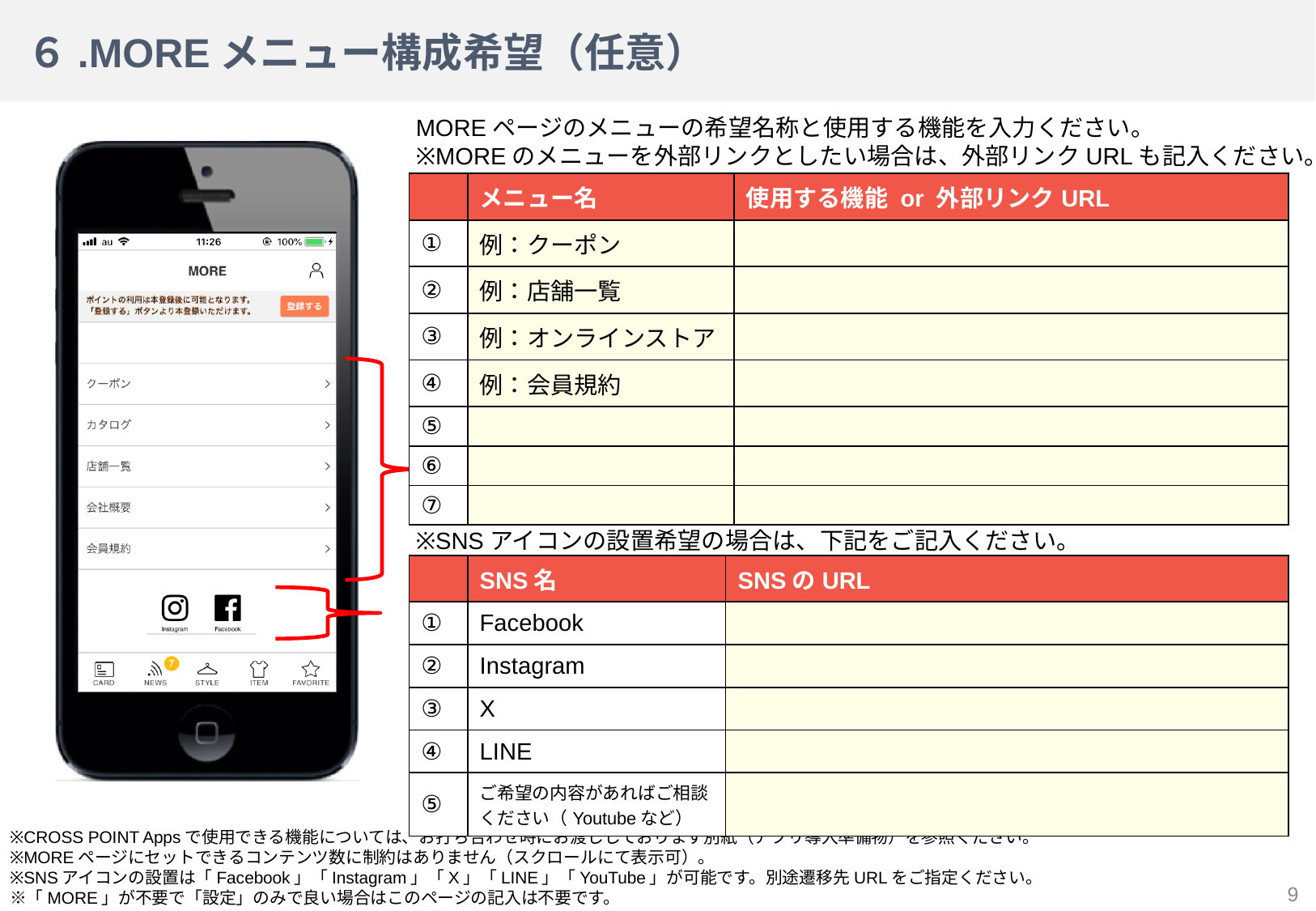

# ６.MOREメニュー構成希望（任意）
|  | メニュー名 | 使用する機能 or 外部リンクURL |
| --- | --- | --- |
| ① | 例：クーポン |  |
| ② | 例：店舗一覧 |  |
| ③ | 例：オンラインストア |  |
| ④ | 例：会員規約 |  |
| ⑤ |  |  |
| ⑥ |  |  |
| ⑦ |  |  |
【使用可能機能一覧】
(1)HOME
(2)CARD
(3)NEWS
(4)SHOP
(5)COUPON
(6)コーディネート
(7)アイテム
(8)お気に入り
(9)MORE
(10)その他外部リンクも設定可能（ONLINESHOP/ BLOGなど）
|  | SNS名 | SNSのURL |
| --- | --- | --- |
| ① | Facebook |  |
| ② | Instagram |  |
| ③ | X |  |
| ④ | LINE |  |
| ⑤ | ご希望の内容があればご相談ください（Youtubeなど） |  |
9